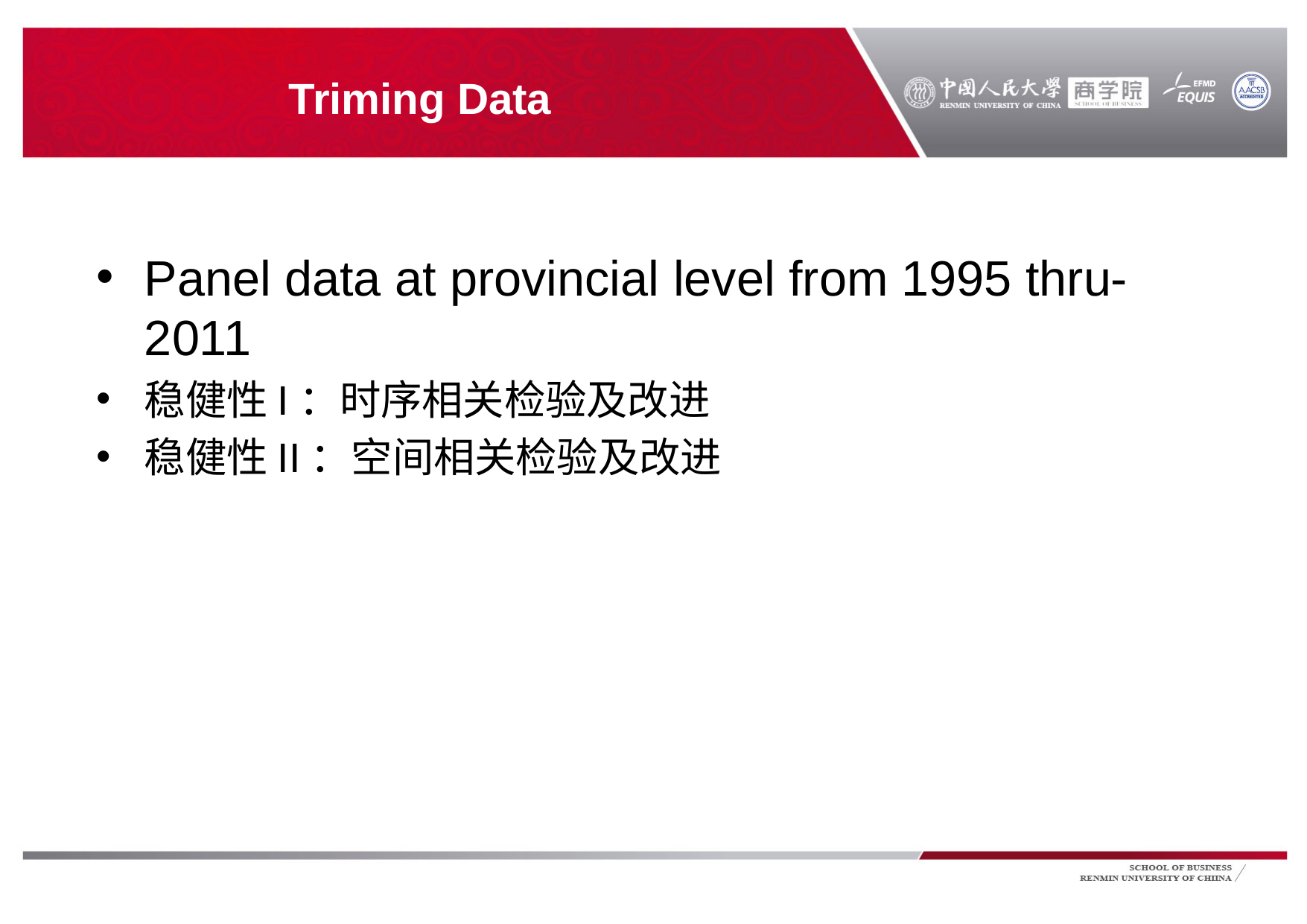

# Triming Data
Panel data at provincial level from 1995 thru-2011
稳健性I：时序相关检验及改进
稳健性II：空间相关检验及改进